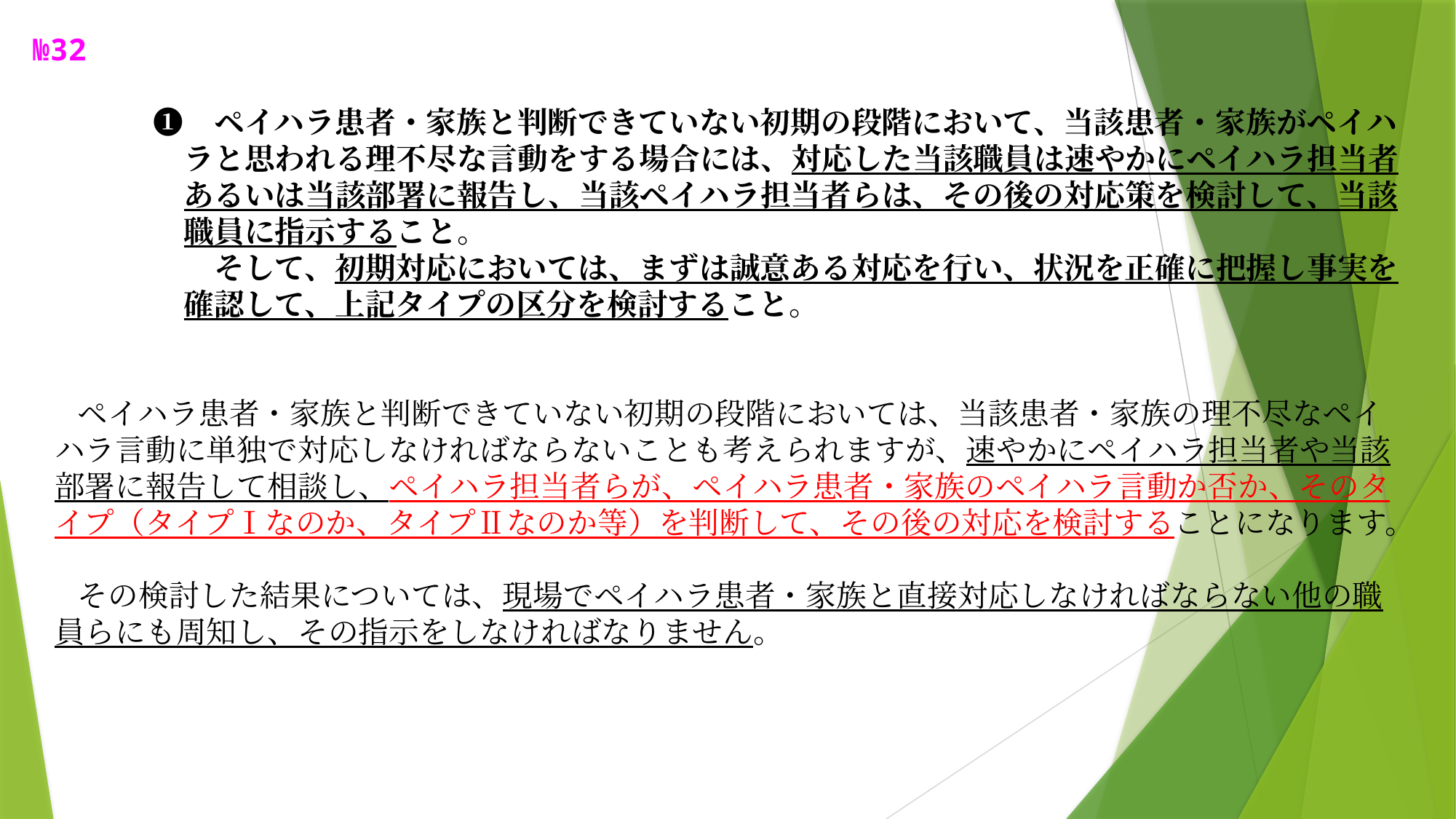

№32

　　　　❶　ペイハラ患者・家族と判断できていない初期の段階において、当該患者・家族がペイハ
　　　　　ラと思われる理不尽な言動をする場合には、対応した当該職員は速やかにペイハラ担当者
　　　　　あるいは当該部署に報告し、当該ペイハラ担当者らは、その後の対応策を検討して、当該
　　　　　職員に指示すること。
　　　　　　そして、初期対応においては、まずは誠意ある対応を行い、状況を正確に把握し事実を
　　　　　確認して、上記タイプの区分を検討すること。

　  ペイハラ患者・家族と判断できていない初期の段階においては、当該患者・家族の理不尽なペイ
  ハラ言動に単独で対応しなければならないことも考えられますが、速やかにペイハラ担当者や当該
  部署に報告して相談し、ペイハラ担当者らが、ペイハラ患者・家族のペイハラ言動か否か、そのタ
  イプ（タイプⅠなのか、タイプⅡなのか等）を判断して、その後の対応を検討することになります。

　  その検討した結果については、現場でペイハラ患者・家族と直接対応しなければならない他の職
  員らにも周知し、その指示をしなければなりません。